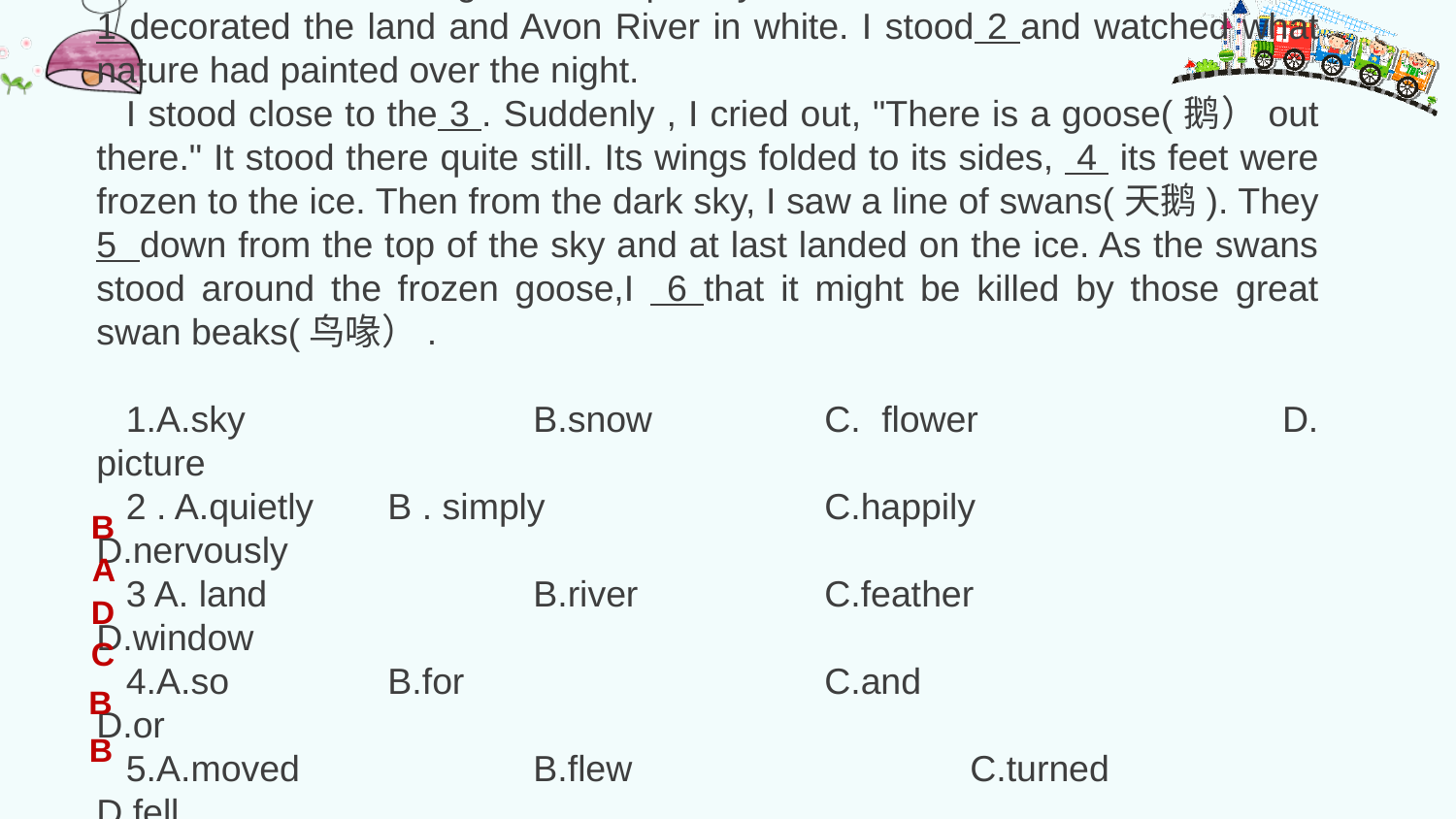

One winter morning , I woke up early and stood beside the window. The 1 decorated the land and Avon River in white. I stood 2 and watched what nature had painted over the night.
I stood close to the 3 . Suddenly , I cried out, "There is a goose(鹅）out there." It stood there quite still. Its wings folded to its sides,  4  its feet were frozen to the ice. Then from the dark sky, I saw a line of swans(天鹅). They 5  down from the top of the sky and at last landed on the ice. As the swans stood around the frozen goose,I  6 that it might be killed by those great swan beaks(鸟喙）.

1.A.sky		B.snow		C. flower 		D. picture
2 . A.quietly 	B . simply		C.happily  		D.nervously
3 A. land		B.river		C.feather		D.window
4.A.so		B.for			C.and			D.or
5.A.moved		B.flew			C.turned		D.fell
6.A.tried		B.feared		C.hoped		D.knew
B
A
D
C
B
B